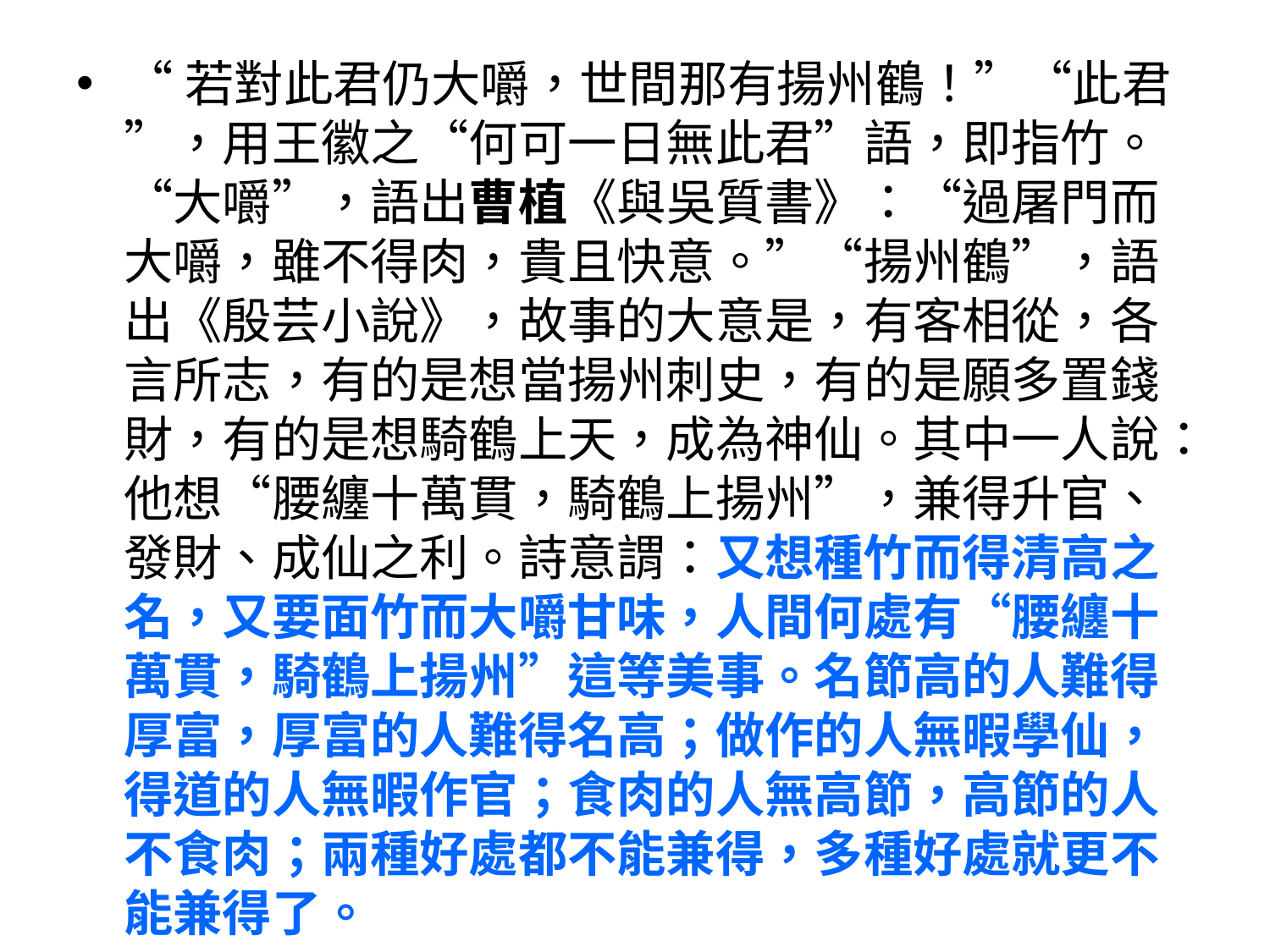

#
“若對此君仍大嚼，世間那有揚州鶴！”“此君”，用王徽之“何可一日無此君”語，即指竹。“大嚼”，語出曹植《與吳質書》：“過屠門而大嚼，雖不得肉，貴且快意。”“揚州鶴”，語出《殷芸小說》，故事的大意是，有客相從，各言所志，有的是想當揚州刺史，有的是願多置錢財，有的是想騎鶴上天，成為神仙。其中一人說：他想“腰纏十萬貫，騎鶴上揚州”，兼得升官、發財、成仙之利。詩意謂：又想種竹而得清高之名，又要面竹而大嚼甘味，人間何處有“腰纏十萬貫，騎鶴上揚州”這等美事。名節高的人難得厚富，厚富的人難得名高；做作的人無暇學仙，得道的人無暇作官；食肉的人無高節，高節的人不食肉；兩種好處都不能兼得，多種好處就更不能兼得了。